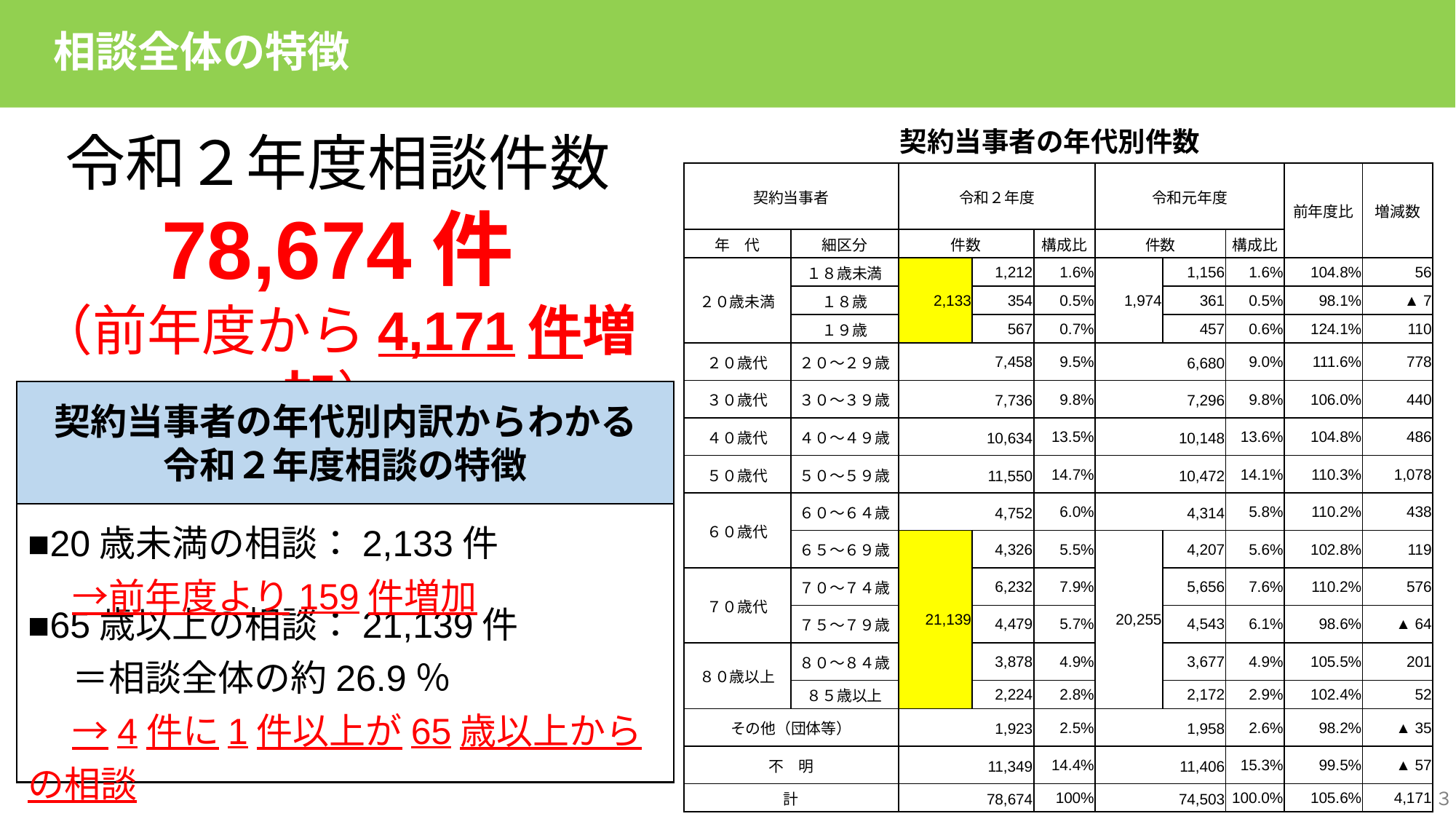

相談全体の特徴
契約当事者の年代別件数
令和２年度相談件数
78,674件
（前年度から4,171件増加）
| 契約当事者 |  | 令和２年度 |  |  | 令和元年度 |  |  | 前年度比 | 増減数 |
| --- | --- | --- | --- | --- | --- | --- | --- | --- | --- |
| 年　代 | 細区分 | 件数 |  | 構成比 | 件数 |  | 構成比 |  |  |
| ２０歳未満 | １８歳未満 | 2,133 | 1,212 | 1.6% | 1,974 | 1,156 | 1.6% | 104.8% | 56 |
|  | １８歳 |  | 354 | 0.5% |  | 361 | 0.5% | 98.1% | ▲ 7 |
|  | １９歳 |  | 567 | 0.7% |  | 457 | 0.6% | 124.1% | 110 |
| ２０歳代 | ２０～２９歳 | 7,458 |  | 9.5% | 6,680 |  | 9.0% | 111.6% | 778 |
| ３０歳代 | ３０～３９歳 | 7,736 |  | 9.8% | 7,296 |  | 9.8% | 106.0% | 440 |
| ４０歳代 | ４０～４９歳 | 10,634 |  | 13.5% | 10,148 |  | 13.6% | 104.8% | 486 |
| ５０歳代 | ５０～５９歳 | 11,550 |  | 14.7% | 10,472 |  | 14.1% | 110.3% | 1,078 |
| ６０歳代 | ６０～６４歳 | 4,752 |  | 6.0% | 4,314 |  | 5.8% | 110.2% | 438 |
|  | ６５～６９歳 | 21,139 | 4,326 | 5.5% | 20,255 | 4,207 | 5.6% | 102.8% | 119 |
| ７０歳代 | ７０～７４歳 |  | 6,232 | 7.9% |  | 5,656 | 7.6% | 110.2% | 576 |
|  | ７５～７９歳 |  | 4,479 | 5.7% |  | 4,543 | 6.1% | 98.6% | ▲ 64 |
| ８０歳以上 | ８０～８４歳 |  | 3,878 | 4.9% |  | 3,677 | 4.9% | 105.5% | 201 |
|  | ８５歳以上 |  | 2,224 | 2.8% |  | 2,172 | 2.9% | 102.4% | 52 |
| その他（団体等） |  | 1,923 |  | 2.5% | 1,958 |  | 2.6% | 98.2% | ▲ 35 |
| 不　明 |  | 11,349 |  | 14.4% | 11,406 |  | 15.3% | 99.5% | ▲ 57 |
| 計 |  | 78,674 |  | 100% | 74,503 |  | 100.0% | 105.6% | 4,171 |
契約当事者の年代別内訳からわかる
令和２年度相談の特徴

■20歳未満の相談：2,133件
　 →前年度より159件増加
■65歳以上の相談：21,139件
　 ＝相談全体の約26.9％
　 →4件に1件以上が65歳以上からの相談
4
３